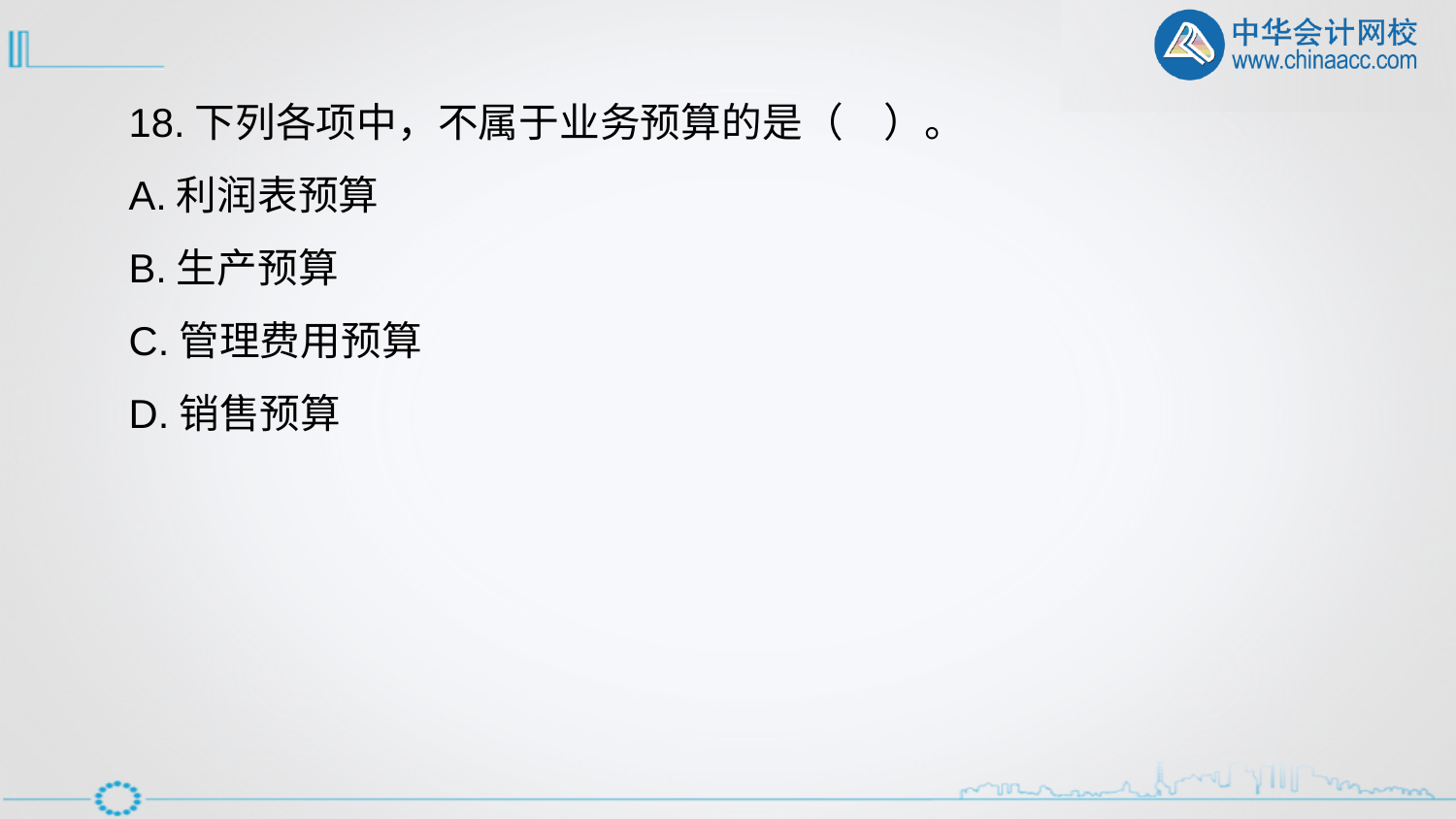

18.下列各项中，不属于业务预算的是（　）。
A.利润表预算
B.生产预算
C.管理费用预算
D.销售预算